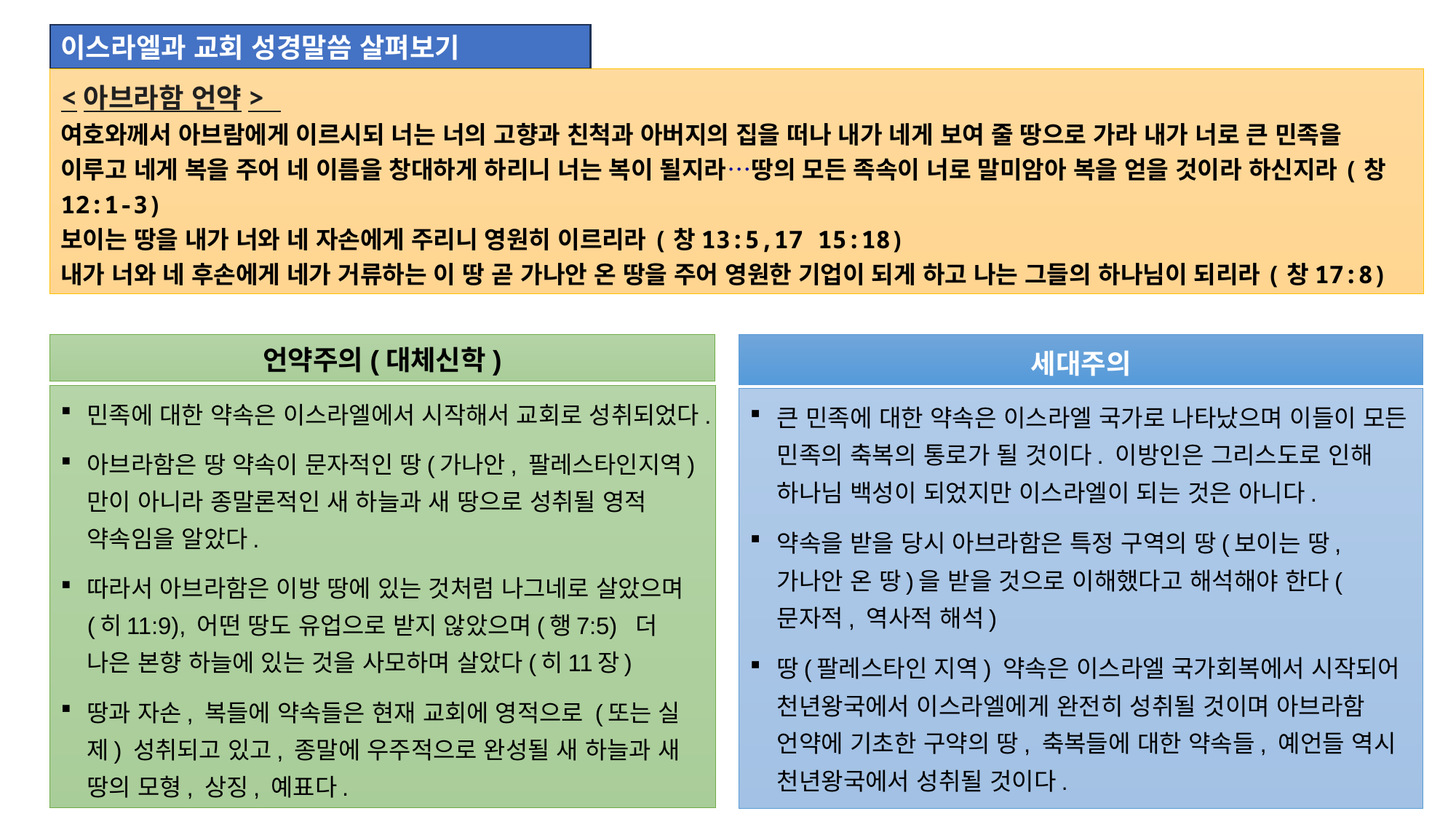

이스라엘과 교회 성경말씀 살펴보기
<아브라함 언약>
여호와께서 아브람에게 이르시되 너는 너의 고향과 친척과 아버지의 집을 떠나 내가 네게 보여 줄 땅으로 가라 내가 너로 큰 민족을 이루고 네게 복을 주어 네 이름을 창대하게 하리니 너는 복이 될지라…땅의 모든 족속이 너로 말미암아 복을 얻을 것이라 하신지라(창12:1-3)
보이는 땅을 내가 너와 네 자손에게 주리니 영원히 이르리라(창13:5,17 15:18)
내가 너와 네 후손에게 네가 거류하는 이 땅 곧 가나안 온 땅을 주어 영원한 기업이 되게 하고 나는 그들의 하나님이 되리라(창17:8)
언약주의(대체신학)
세대주의
민족에 대한 약속은 이스라엘에서 시작해서 교회로 성취되었다.
아브라함은 땅 약속이 문자적인 땅(가나안, 팔레스타인지역)만이 아니라 종말론적인 새 하늘과 새 땅으로 성취될 영적 약속임을 알았다.
따라서 아브라함은 이방 땅에 있는 것처럼 나그네로 살았으며(히11:9), 어떤 땅도 유업으로 받지 않았으며(행7:5)  더 나은 본향 하늘에 있는 것을 사모하며 살았다(히11장)
땅과 자손, 복들에 약속들은 현재 교회에 영적으로 (또는 실제) 성취되고 있고, 종말에 우주적으로 완성될 새 하늘과 새 땅의 모형, 상징, 예표다.
큰 민족에 대한 약속은 이스라엘 국가로 나타났으며 이들이 모든 민족의 축복의 통로가 될 것이다. 이방인은 그리스도로 인해 하나님 백성이 되었지만 이스라엘이 되는 것은 아니다.
약속을 받을 당시 아브라함은 특정 구역의 땅(보이는 땅, 가나안 온 땅)을 받을 것으로 이해했다고 해석해야 한다(문자적, 역사적 해석)
땅(팔레스타인 지역) 약속은 이스라엘 국가회복에서 시작되어 천년왕국에서 이스라엘에게 완전히 성취될 것이며 아브라함 언약에 기초한 구약의 땅, 축복들에 대한 약속들, 예언들 역시 천년왕국에서 성취될 것이다.